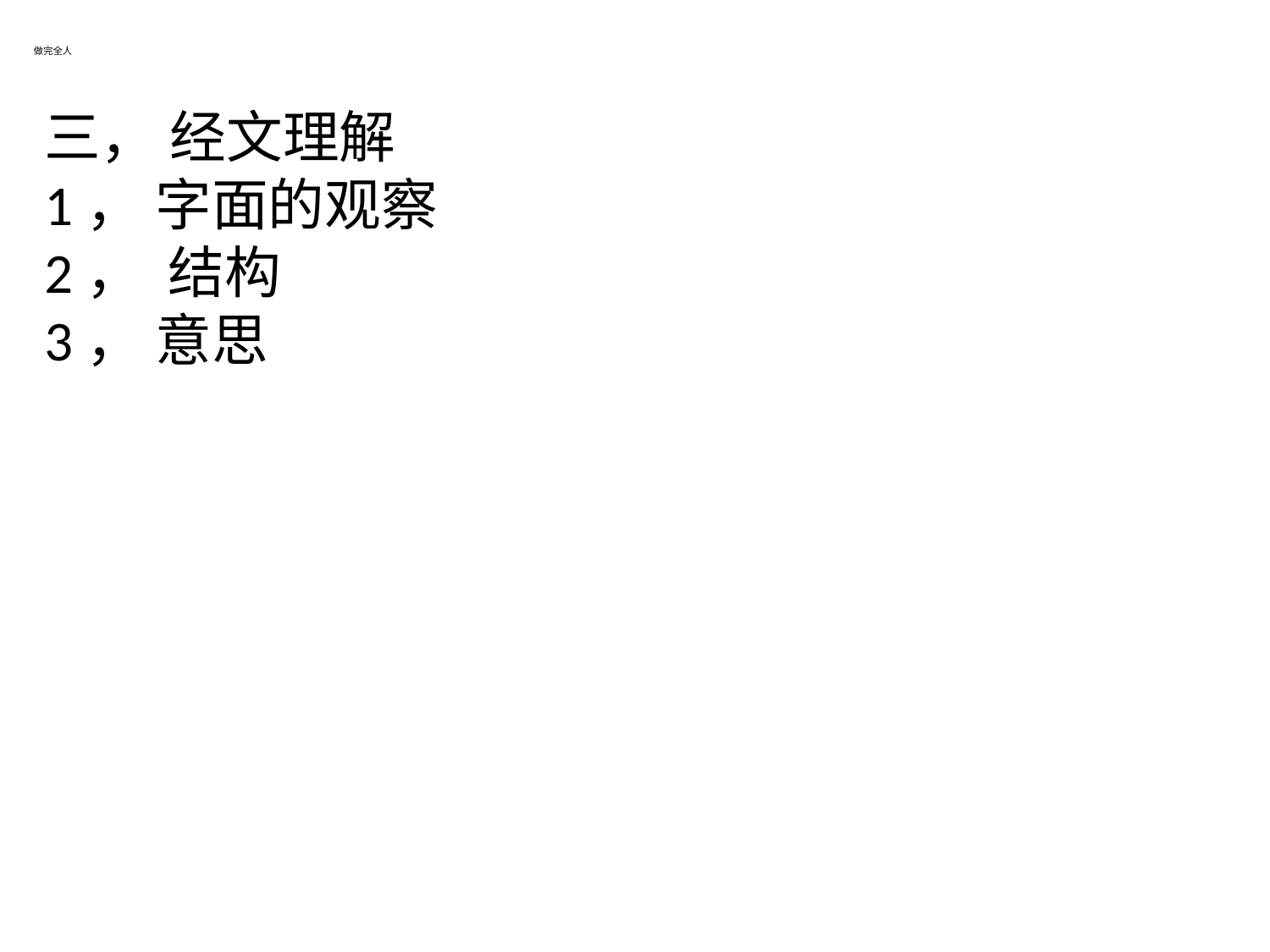

# 做完全人
三， 经文理解
1， 字面的观察
2，  结构
3， 意思